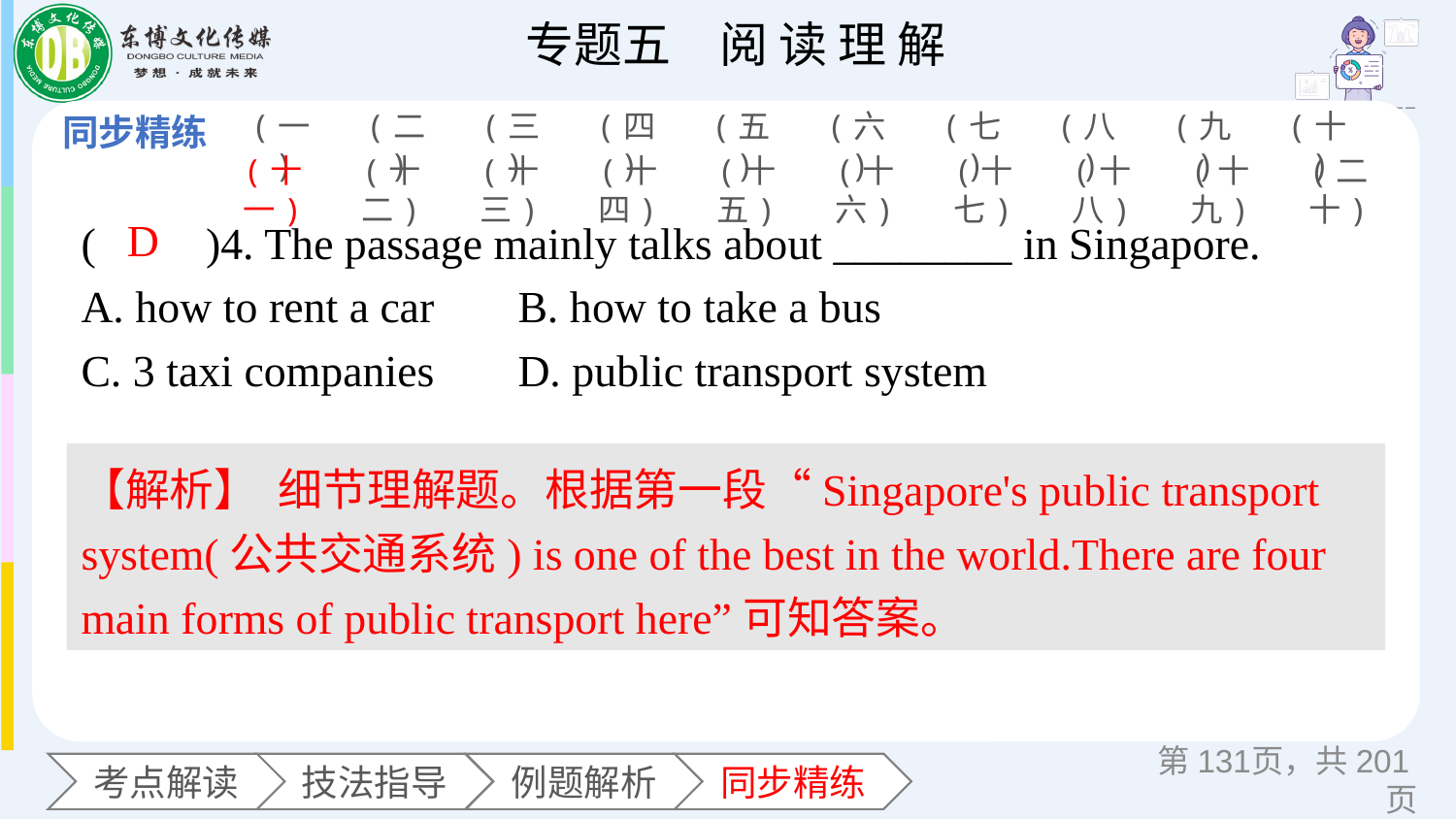

(一)
(二)
(三)
(四)
(五)
(六)
(七)
(八)
(九)
(十)
(十一)
(十二)
(十三)
(十四)
(十五)
(十六)
(十七)
(十八)
(十九)
(二十)
(　　)4. The passage mainly talks about ________ in Singapore.
A. how to rent a car    	B. how to take a bus
C. 3 taxi companies    	D. public transport system
D
【解析】  细节理解题。根据第一段“Singapore's public transport system(公共交通系统) is one of the best in the world.There are four main forms of public transport here”可知答案。
第131页，共201页